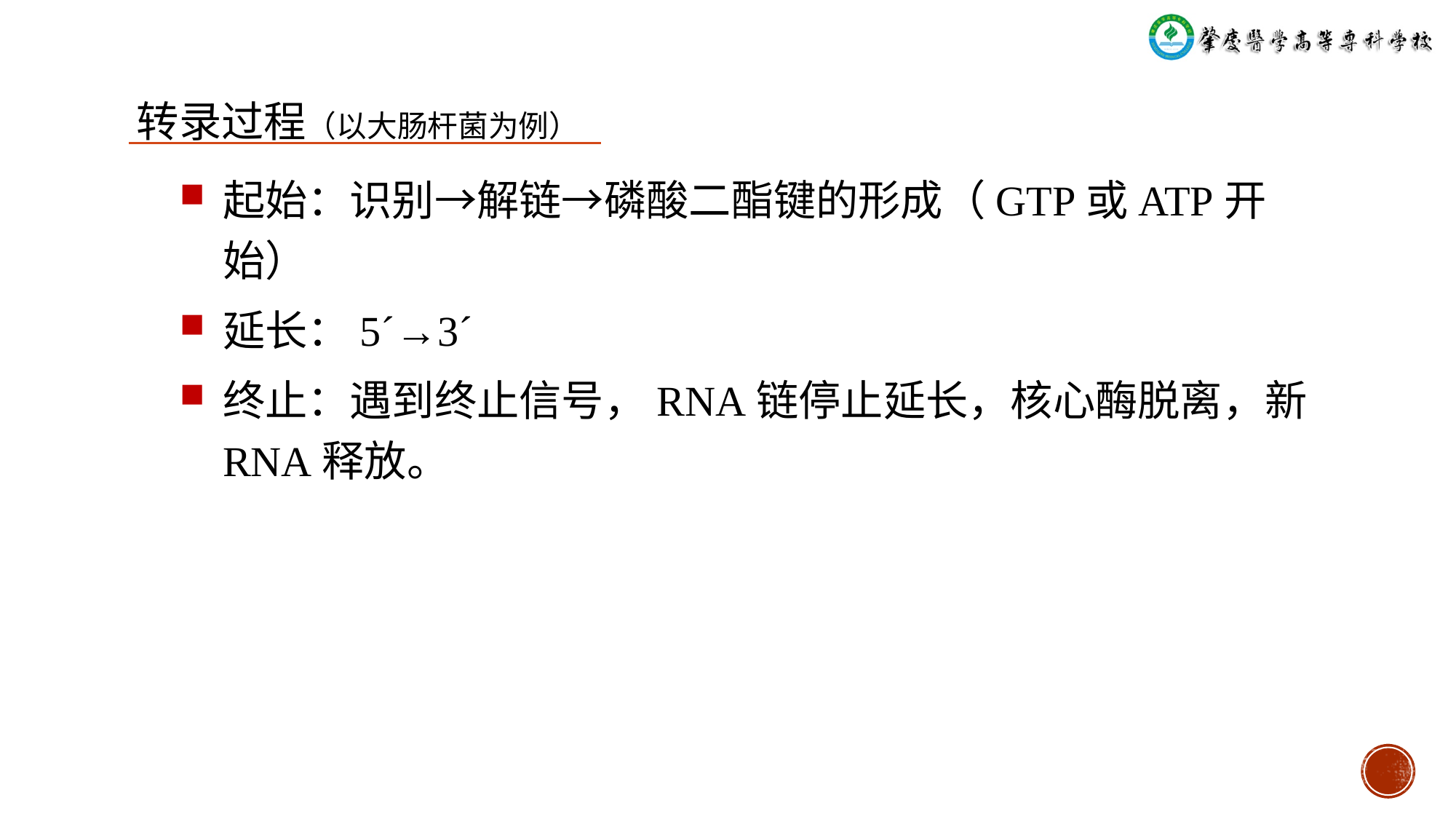

转录过程（以大肠杆菌为例）
起始：识别→解链→磷酸二酯键的形成（GTP或ATP开始）
延长：5´→3´
终止：遇到终止信号，RNA链停止延长，核心酶脱离，新RNA释放。